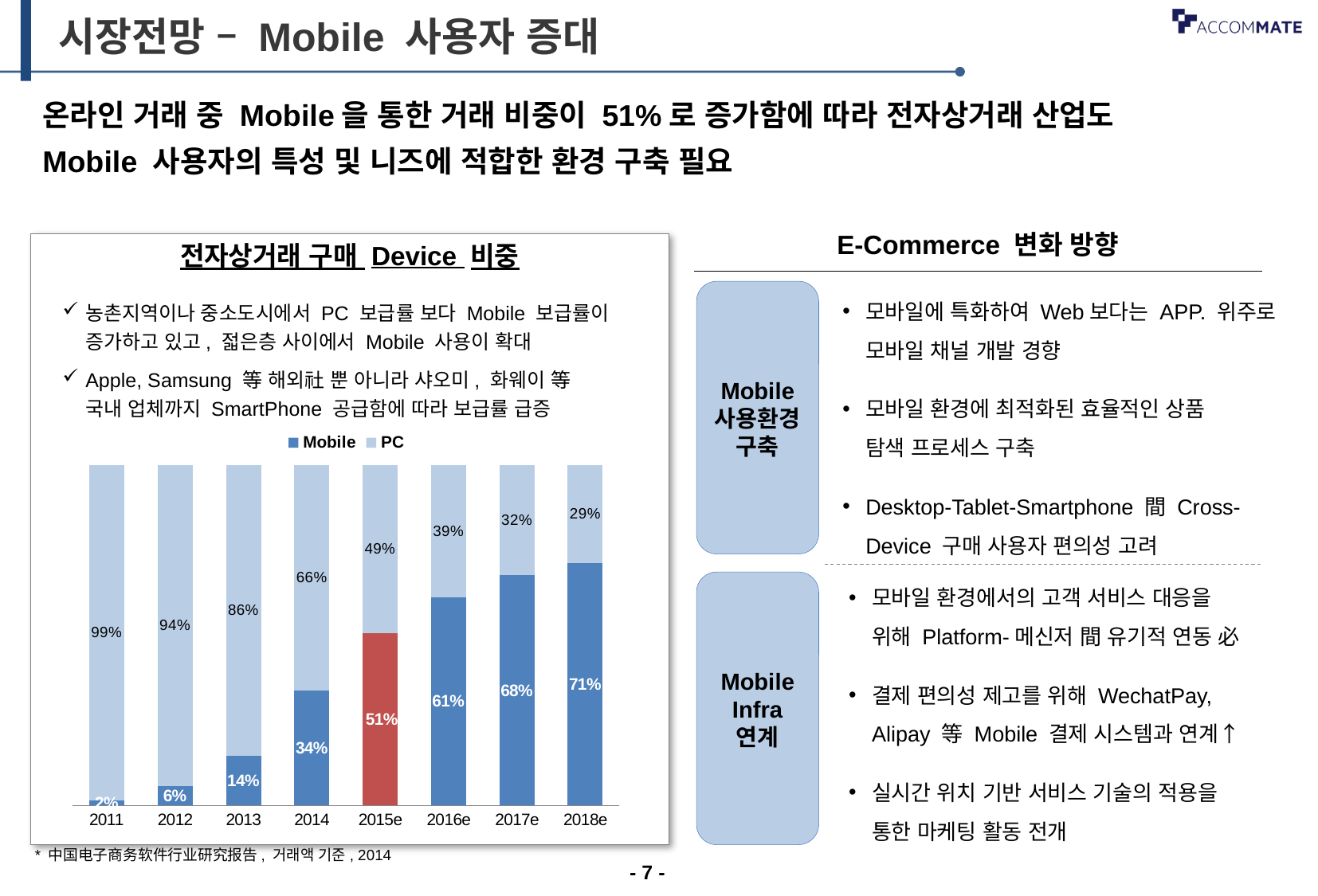

시장전망 – Mobile 사용자 증대
온라인 거래 중 Mobile을 통한 거래 비중이 51%로 증가함에 따라 전자상거래 산업도
Mobile 사용자의 특성 및 니즈에 적합한 환경 구축 필요
E-Commerce 변화 방향
전자상거래 구매 Device 비중
모바일에 특화하여 Web보다는 APP. 위주로
모바일 채널 개발 경향
모바일 환경에 최적화된 효율적인 상품
탐색 프로세스 구축
Desktop-Tablet-Smartphone 間 Cross-
Device 구매 사용자 편의성 고려
Mobile
사용환경
구축
농촌지역이나 중소도시에서 PC 보급률 보다 Mobile 보급률이
증가하고 있고, 젋은층 사이에서 Mobile 사용이 확대
Apple, Samsung 等 해외社 뿐 아니라 샤오미, 화웨이 等
국내 업체까지 SmartPhone 공급함에 따라 보급률 급증

### Chart

| Category | Mobile | PC |
|---|---|---|
| 2011 | 0.014999999999999998 | 0.985 |
| 2012 | 0.058 | 0.942 |
| 2013 | 0.1450000000000002 | 0.8550000000000006 |
| 2014 | 0.33700000000000435 | 0.6630000000000086 |
| 2015e | 0.506 | 0.4940000000000004 |
| 2016e | 0.6110000000000007 | 0.38900000000000373 |
| 2017e | 0.6760000000000087 | 0.32400000000000373 |
| 2018e | 0.7120000000000006 | 0.2880000000000003 |
모바일 환경에서의 고객 서비스 대응을
위해 Platform-메신저 間 유기적 연동 必
결제 편의성 제고를 위해 WechatPay,
Alipay 等 Mobile 결제 시스템과 연계↑
실시간 위치 기반 서비스 기술의 적용을
통한 마케팅 활동 전개
Mobile
Infra
연계
* 中国电子商务软件行业研究报告, 거래액 기준, 2014